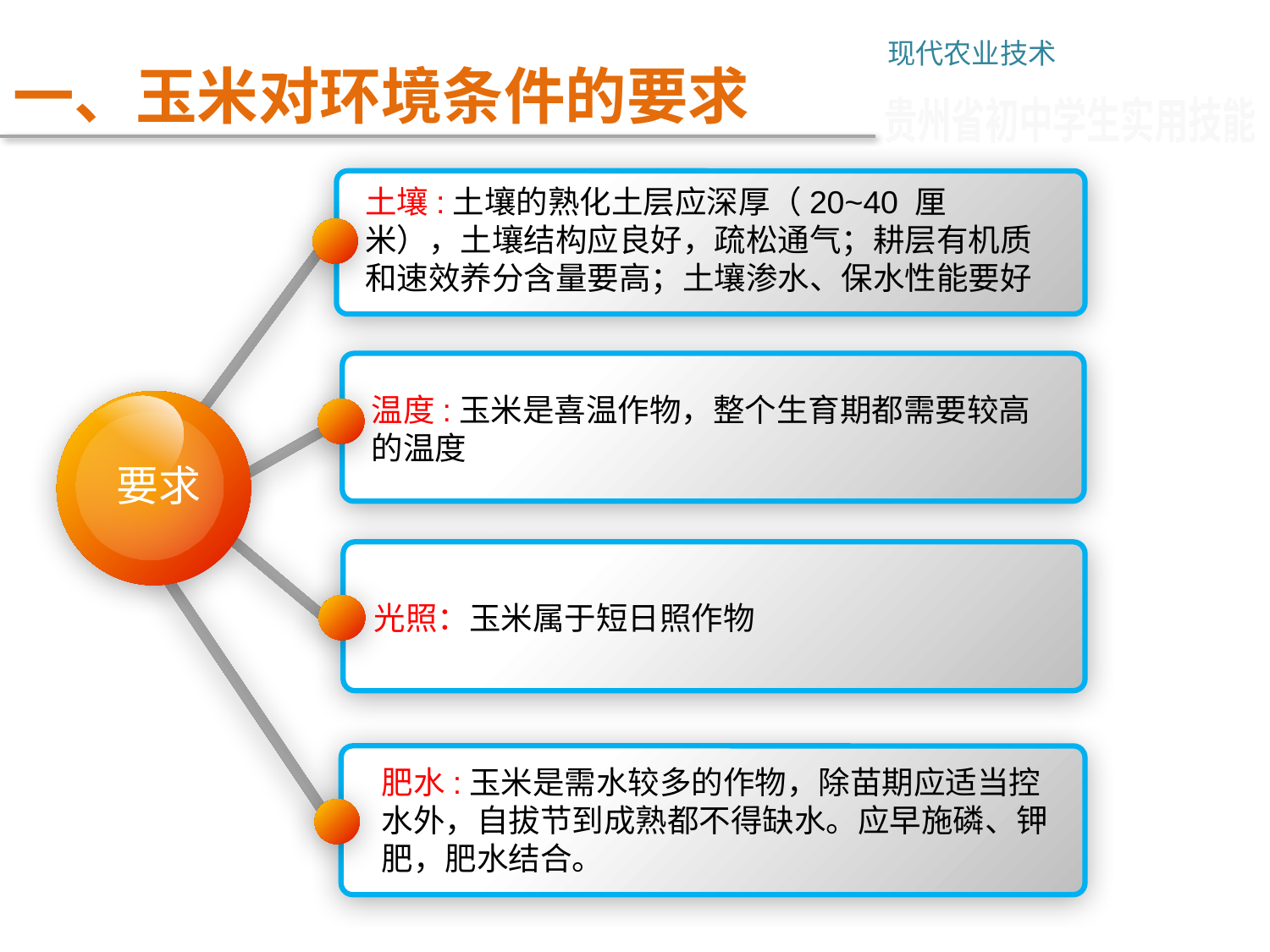

# 一、玉米对环境条件的要求
现代农业技术
贵州省初中学生实用技能

土壤:土壤的熟化土层应深厚（20~40 厘米），土壤结构应良好，疏松通气；耕层有机质和速效养分含量要高；土壤渗水、保水性能要好

温度:玉米是喜温作物，整个生育期都需要较高的温度

要求

肥水:玉米是需水较多的作物，除苗期应适当控水外，自拔节到成熟都不得缺水。应早施磷、钾肥，肥水结合。

光照：玉米属于短日照作物